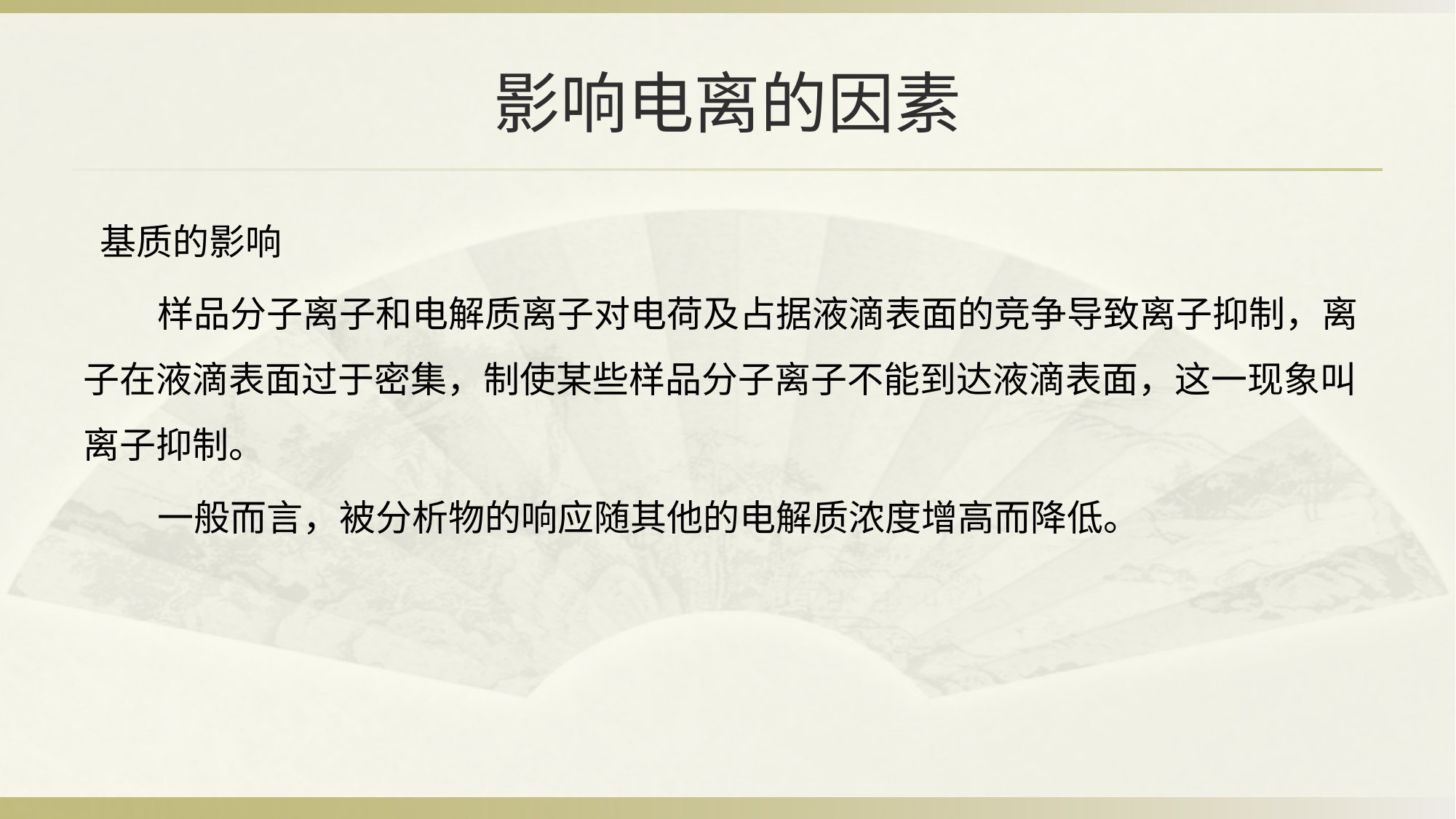

# 影响电离的因素
 基质的影响
        样品分子离子和电解质离子对电荷及占据液滴表面的竞争导致离子抑制，离子在液滴表面过于密集，制使某些样品分子离子不能到达液滴表面，这一现象叫离子抑制。
        一般而言，被分析物的响应随其他的电解质浓度增高而降低。